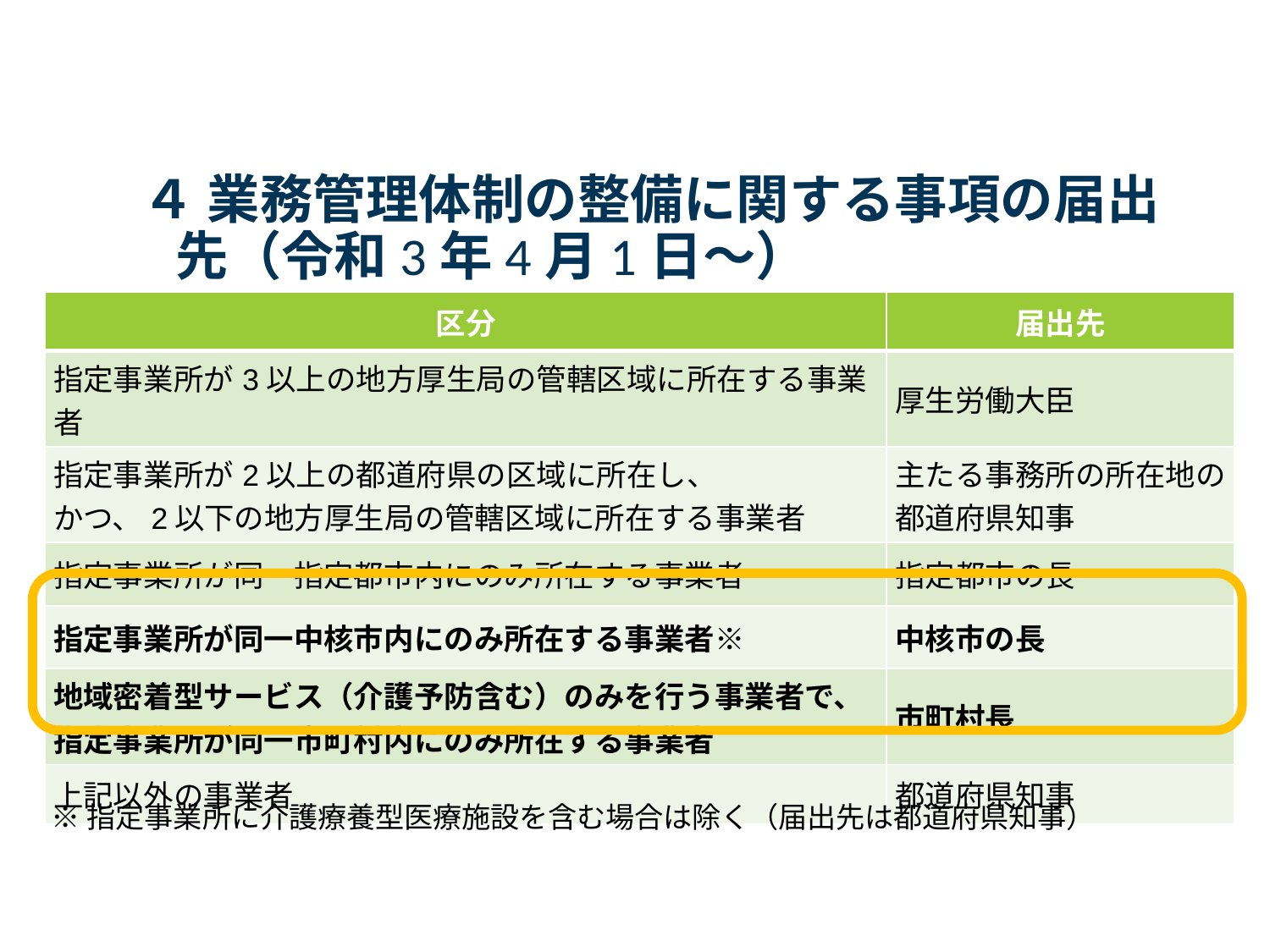

# ４ 業務管理体制の整備に関する事項の届出先（令和3年4月1日～）
| 区分 | 届出先 |
| --- | --- |
| 指定事業所が3以上の地方厚生局の管轄区域に所在する事業者 | 厚生労働大臣 |
| 指定事業所が2以上の都道府県の区域に所在し、 かつ、2以下の地方厚生局の管轄区域に所在する事業者 | 主たる事務所の所在地の都道府県知事 |
| 指定事業所が同一指定都市内にのみ所在する事業者 | 指定都市の長 |
| 指定事業所が同一中核市内にのみ所在する事業者※ | 中核市の長 |
| 地域密着型サービス（介護予防含む）のみを行う事業者で、 指定事業所が同一市町村内にのみ所在する事業者 | 市町村長 |
| 上記以外の事業者 | 都道府県知事 |

※指定事業所に介護療養型医療施設を含む場合は除く（届出先は都道府県知事）